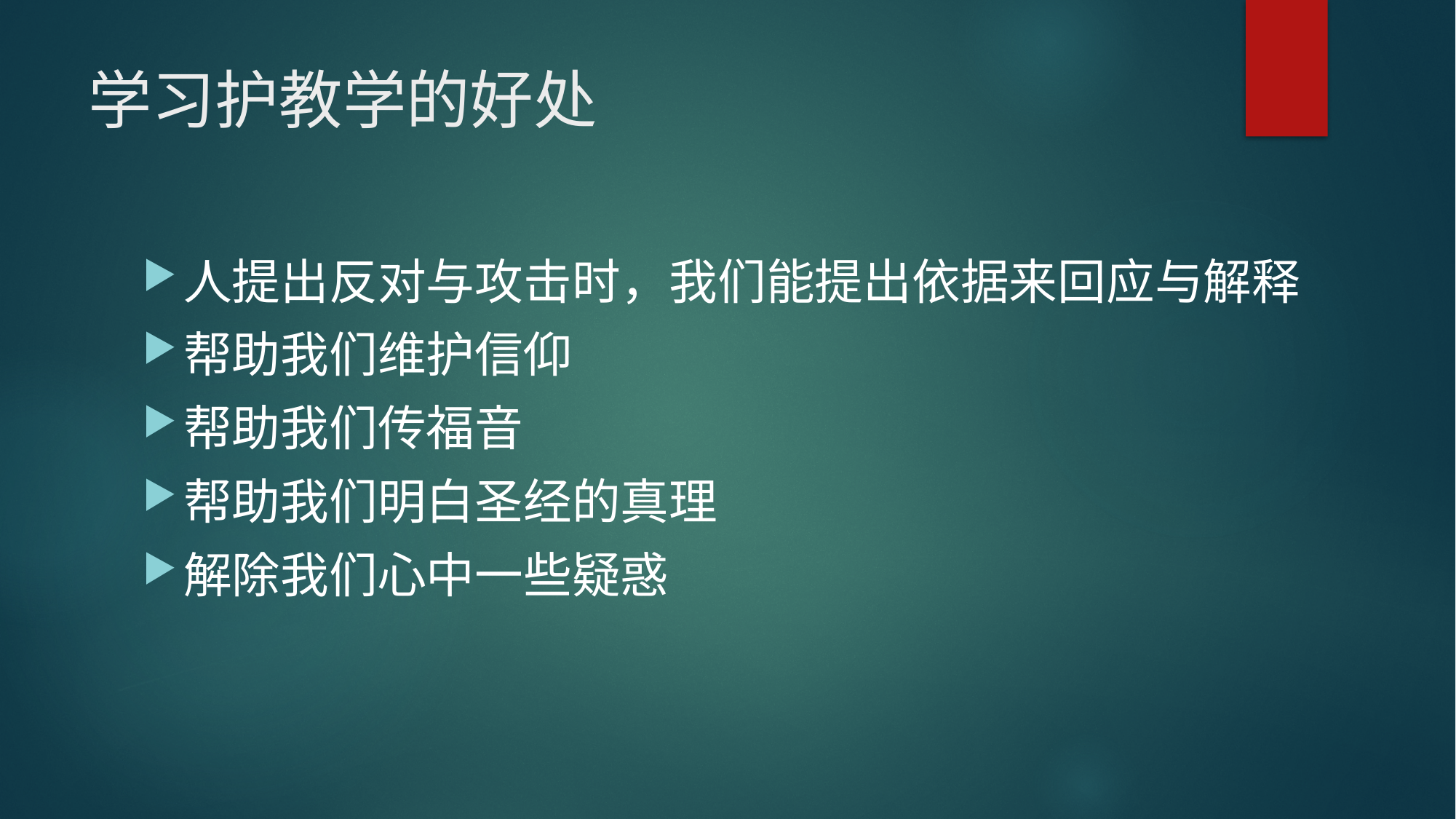

# 学习护教学的好处
人提出反对与攻击时，我们能提出依据来回应与解释
帮助我们维护信仰
帮助我们传福音
帮助我们明白圣经的真理
解除我们心中一些疑惑